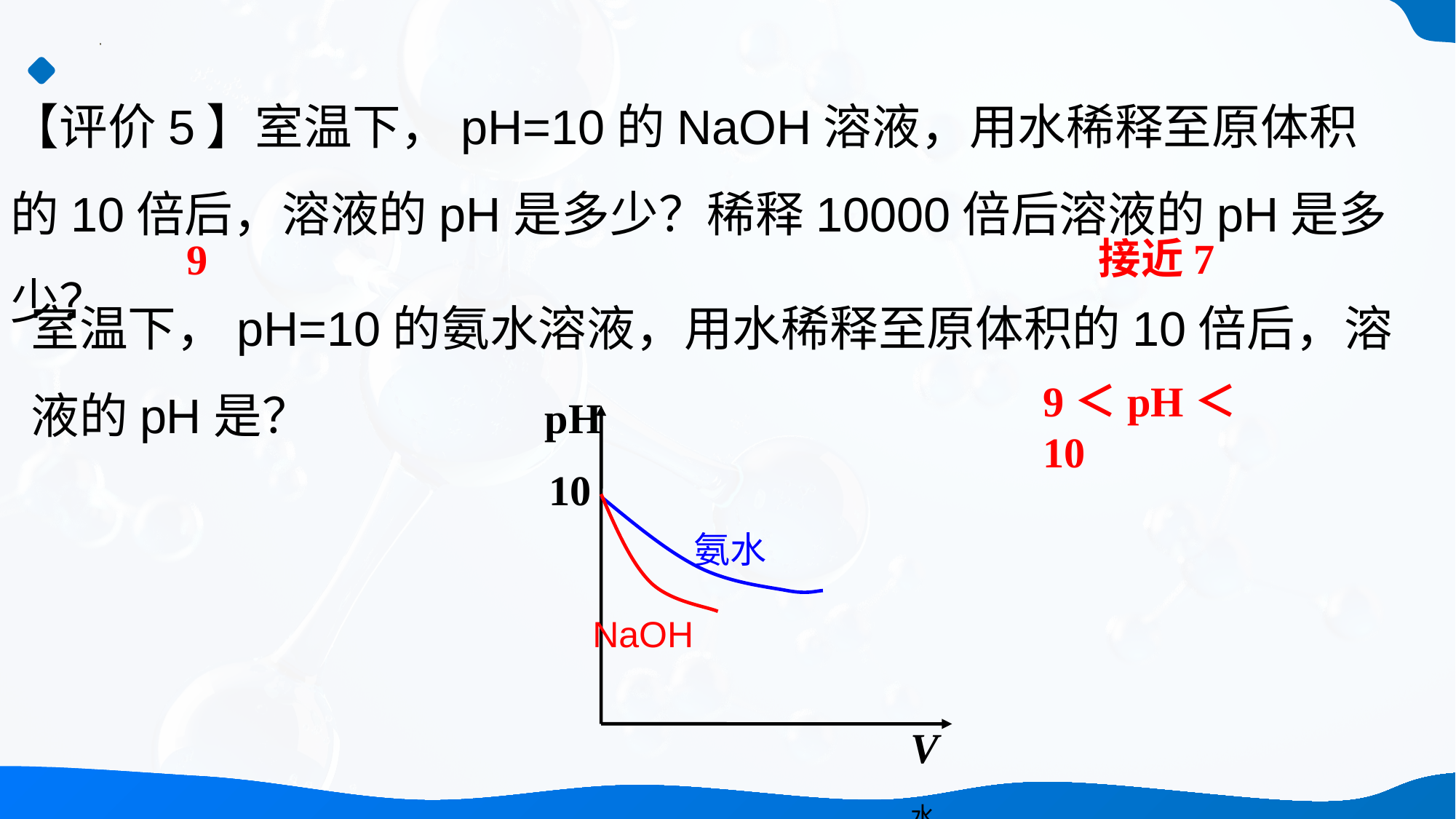

【评价5】室温下，pH=10的NaOH溶液，用水稀释至原体积的10倍后，溶液的pH是多少？稀释10000倍后溶液的pH是多少？
接近7
9
室温下，pH=10的氨水溶液，用水稀释至原体积的10倍后，溶液的pH是？
9＜pH＜10
pH

10
V水

氨水
NaOH